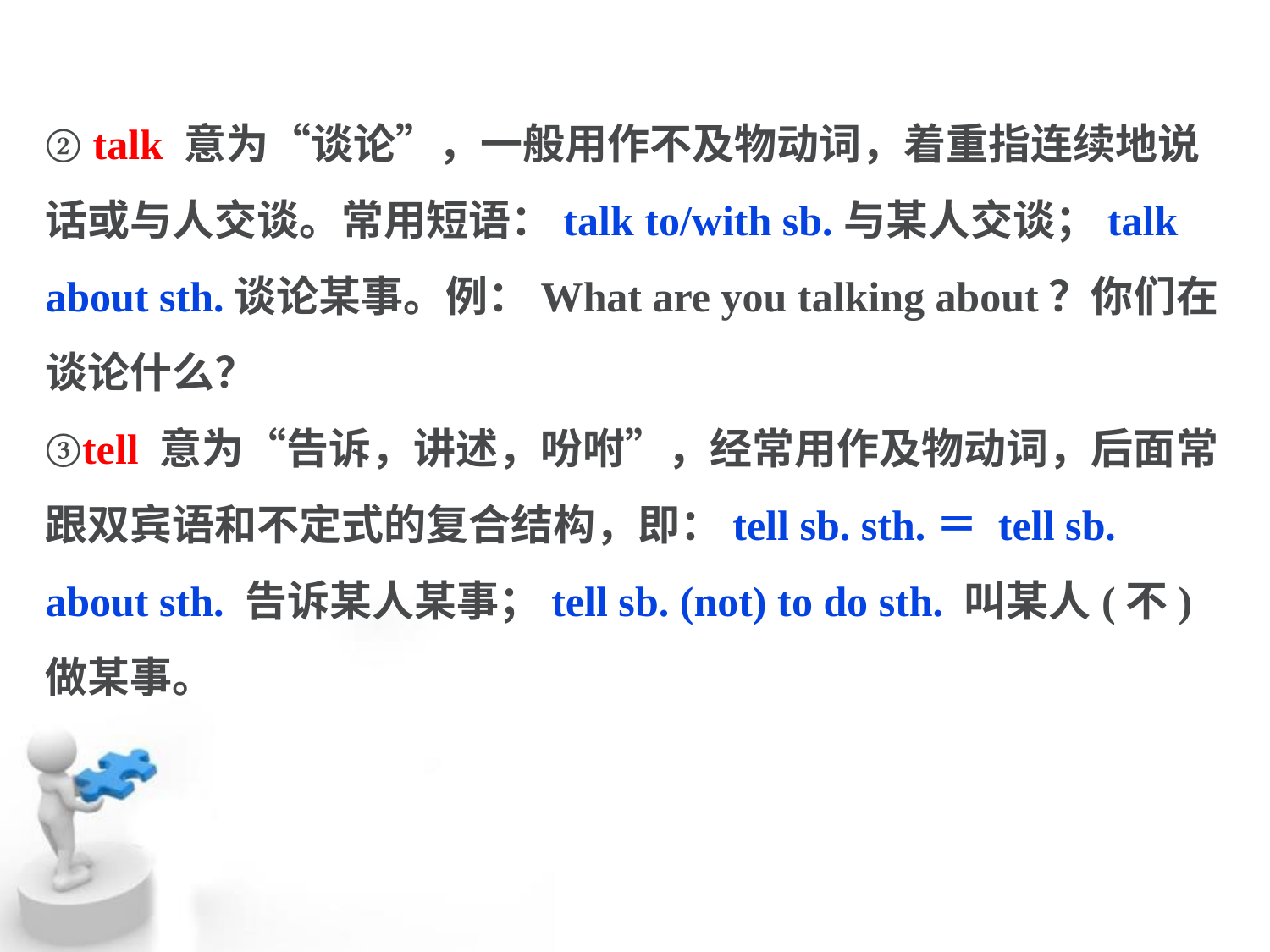

② talk 意为“谈论”，一般用作不及物动词，着重指连续地说话或与人交谈。常用短语：talk to/with sb.与某人交谈；talk about sth.谈论某事。例：What are you talking about？你们在谈论什么？
③tell 意为“告诉，讲述，吩咐”，经常用作及物动词，后面常跟双宾语和不定式的复合结构，即：tell sb. sth.＝ tell sb. about sth. 告诉某人某事；tell sb. (not) to do sth. 叫某人(不)做某事。